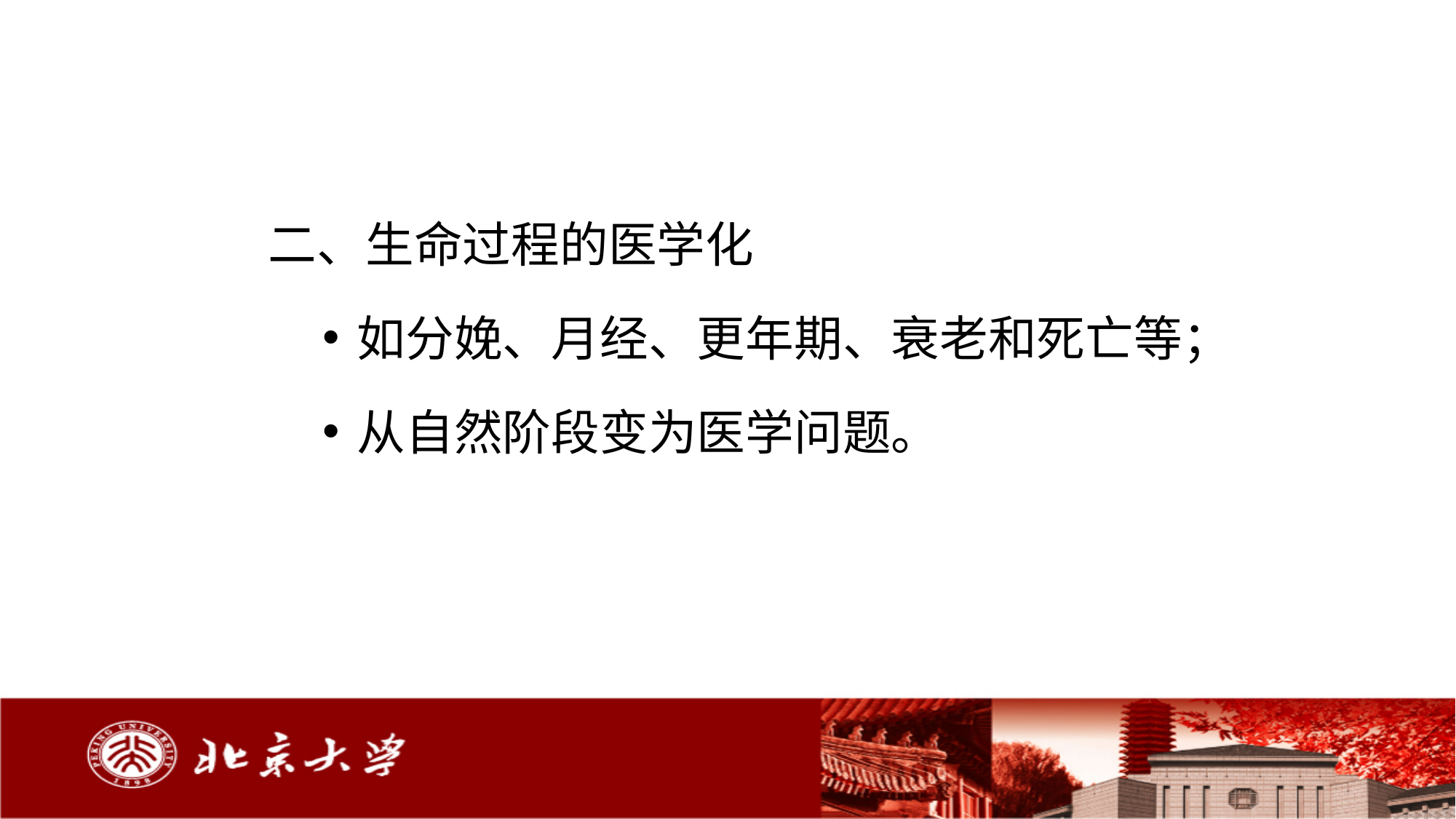

二、生命过程的医学化
如分娩、月经、更年期、衰老和死亡等；
从自然阶段变为医学问题。